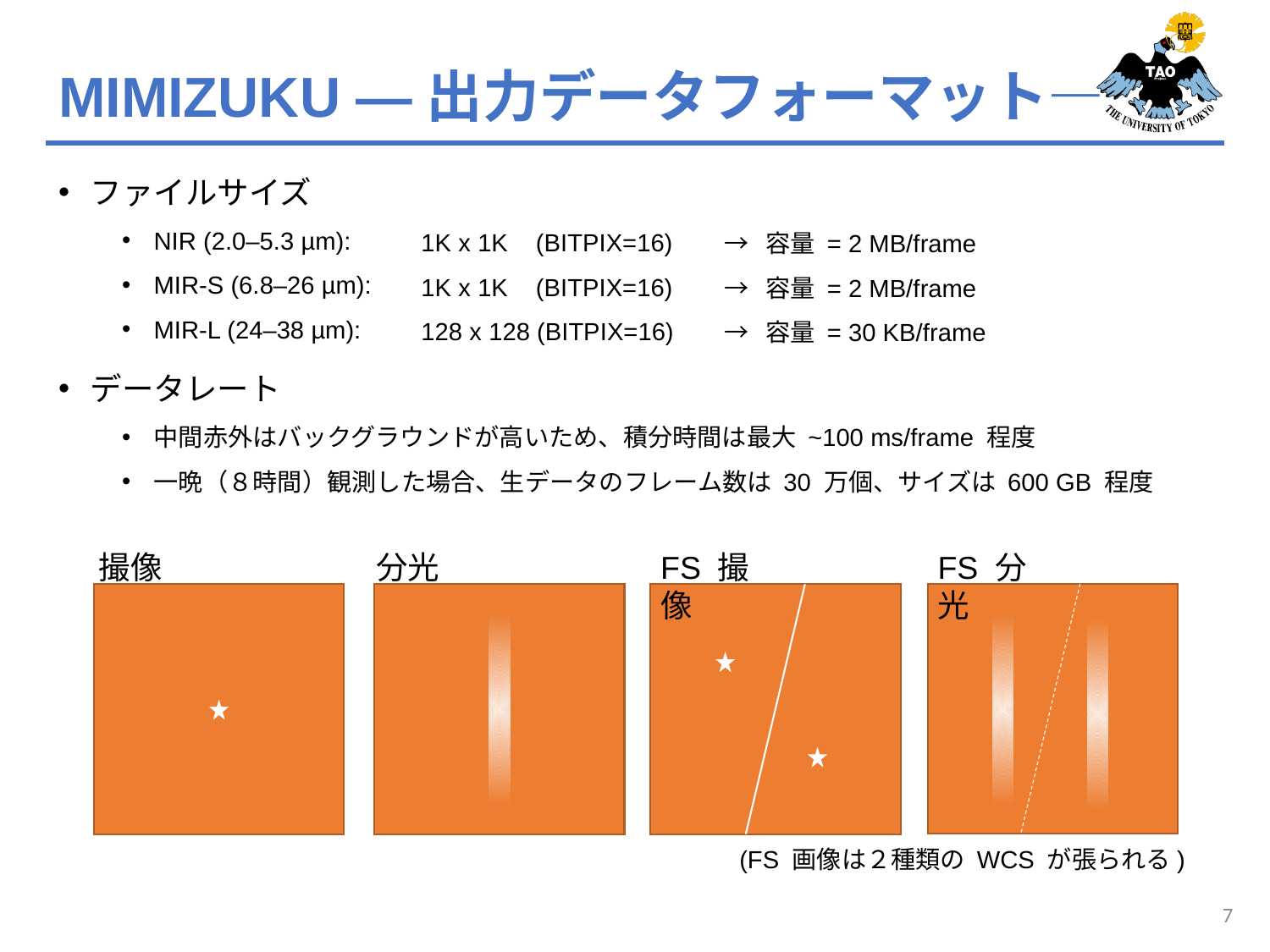

# MIMIZUKU ―出力データフォーマット―
ファイルサイズ
NIR (2.0–5.3 µm):
MIR-S (6.8–26 µm):
MIR-L (24–38 µm):
データレート
中間赤外はバックグラウンドが高いため、積分時間は最大 ~100 ms/frame 程度
一晩（８時間）観測した場合、生データのフレーム数は 30 万個、サイズは 600 GB 程度
1K x 1K    (BITPIX=16)
1K x 1K    (BITPIX=16)
128 x 128 (BITPIX=16)
→  容量 = 2 MB/frame
→  容量 = 2 MB/frame
→  容量 = 30 KB/frame
撮像
分光
FS 撮像
FS 分光

(FS 画像は２種類の WCS が張られる)
7